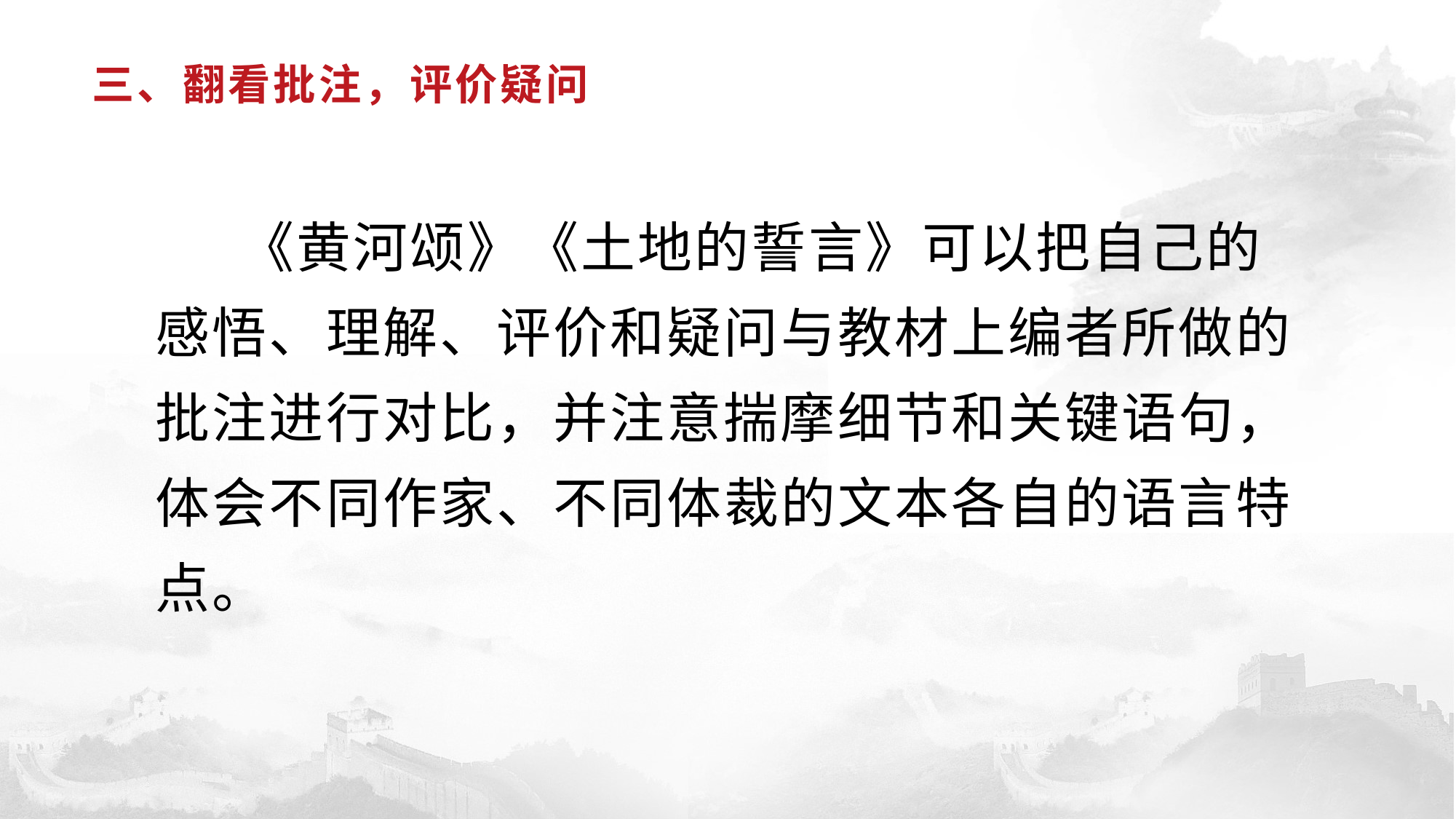

# 三、翻看批注，评价疑问
       《黄河颂》《土地的誓言》可以把自己的感悟、理解、评价和疑问与教材上编者所做的批注进行对比，并注意揣摩细节和关键语句，体会不同作家、不同体裁的文本各自的语言特点。